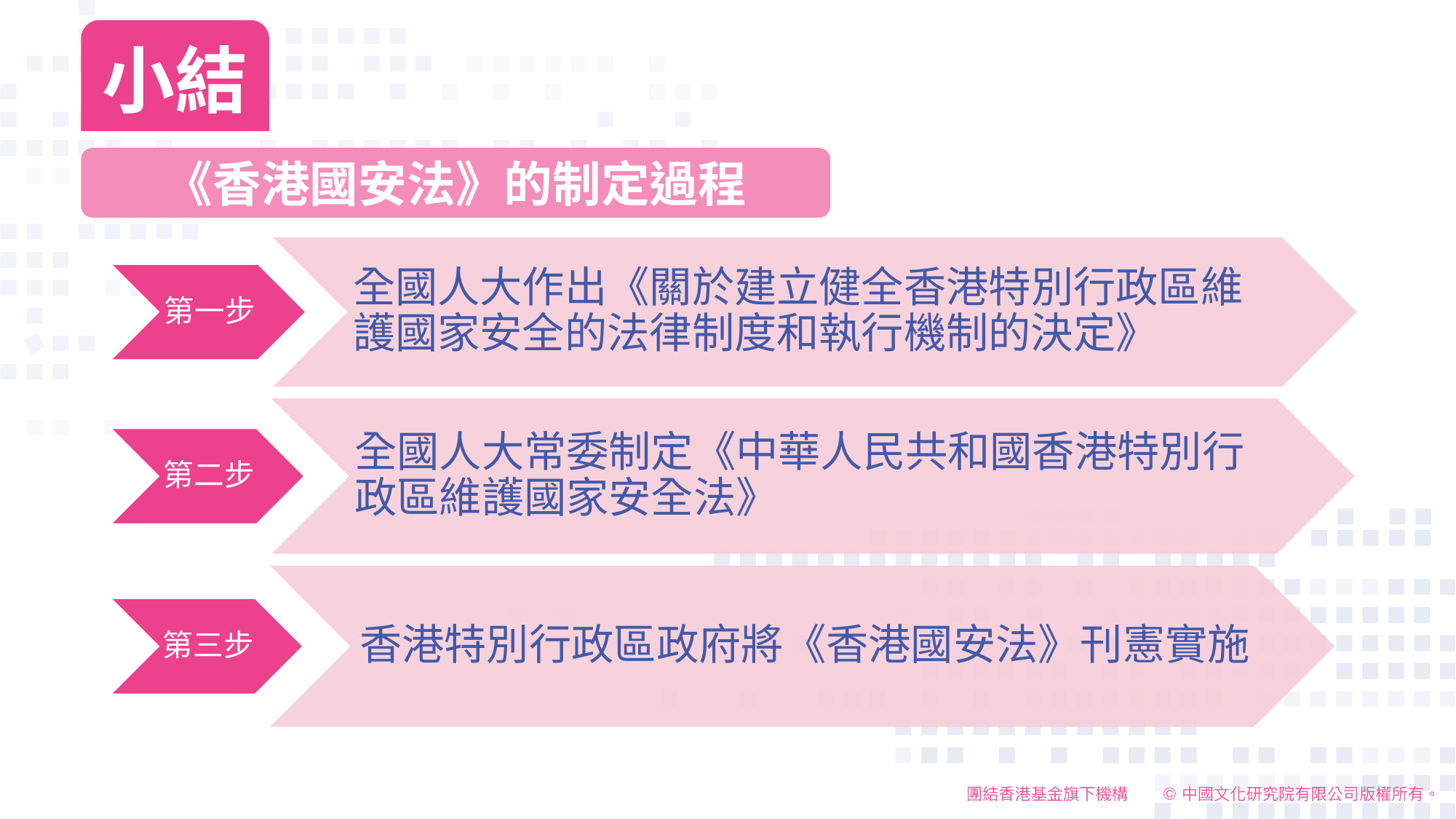

小結
《香港國安法》的制定過程
第一步
全國人大作出《關於建立健全香港特別行政區維護國家安全的法律制度和執行機制的決定》
第二步
全國人大常委制定《中華人民共和國香港特別行政區維護國家安全法》
第三步
香港特別行政區政府將《香港國安法》刊憲實施